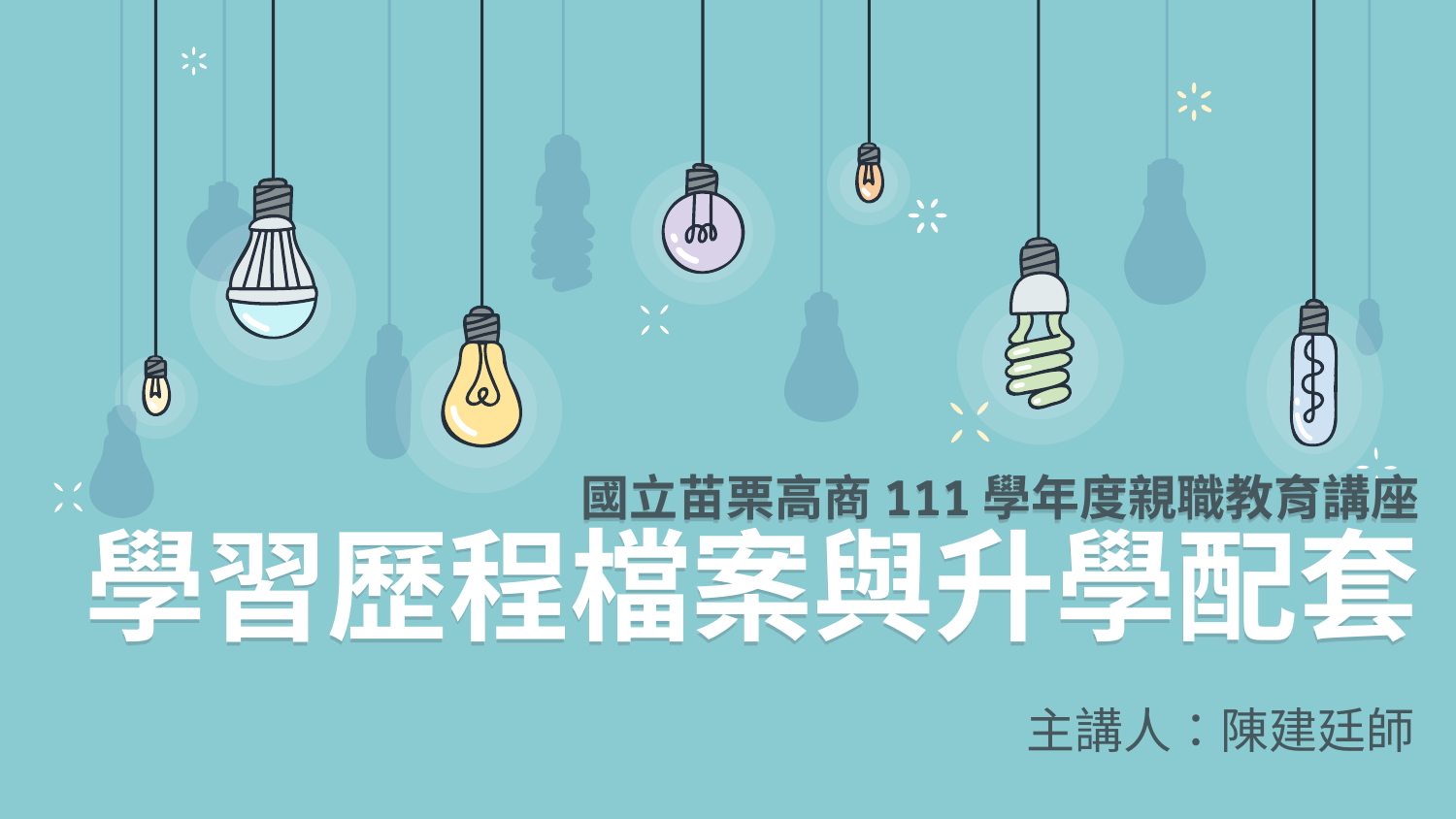

# 國立苗栗高商111學年度親職教育講座 學習歷程檔案與升學配套
主講人：陳建廷師